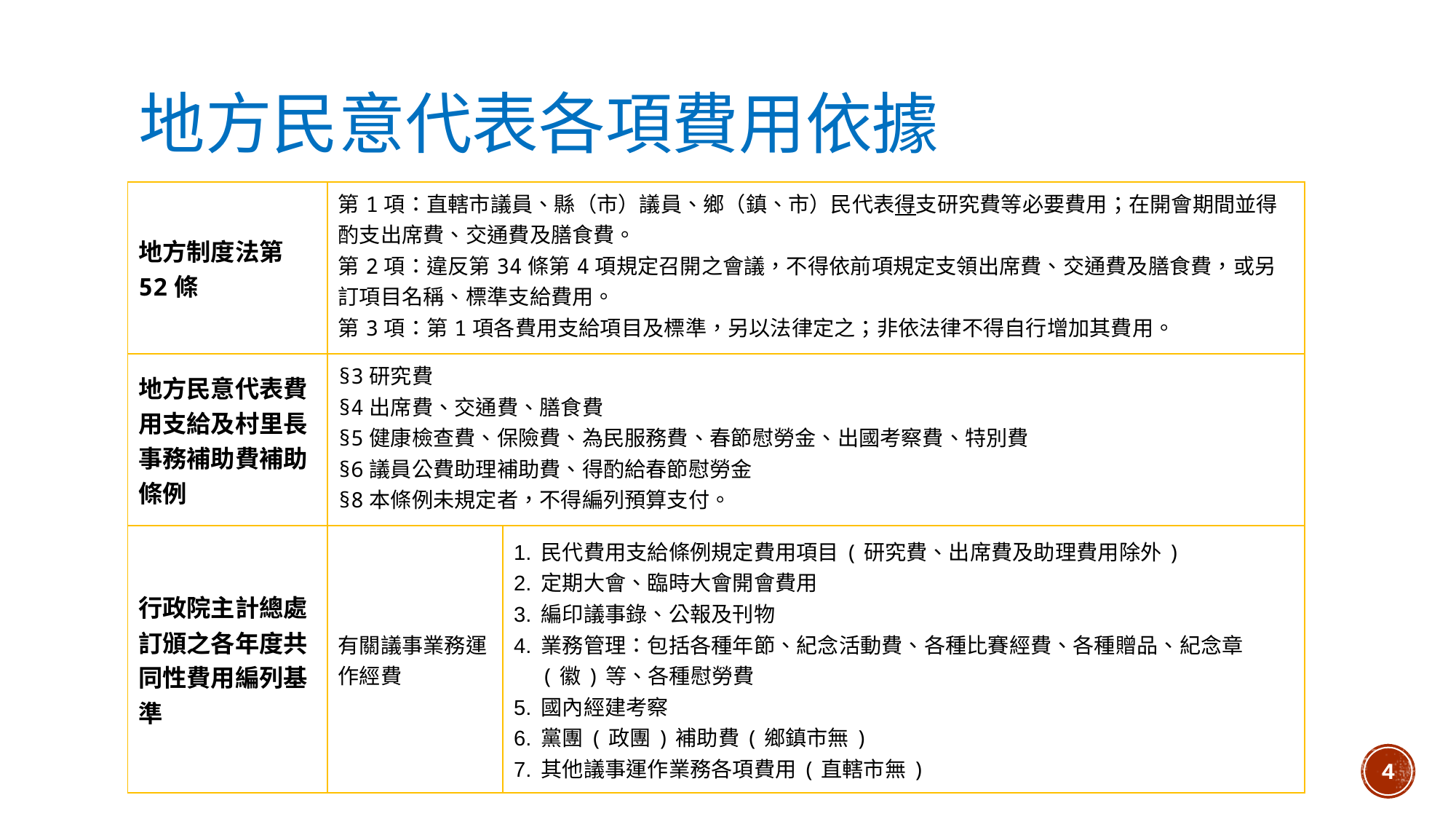

# 地方民意代表各項費用依據
| 地方制度法第52條 | 第1項：直轄市議員、縣（市）議員、鄉（鎮、市）民代表得支研究費等必要費用；在開會期間並得酌支出席費、交通費及膳食費。 第2項：違反第34條第4項規定召開之會議，不得依前項規定支領出席費、交通費及膳食費，或另訂項目名稱、標準支給費用。 第3項：第1項各費用支給項目及標準，另以法律定之；非依法律不得自行增加其費用。 |  |
| --- | --- | --- |
| 地方民意代表費用支給及村里長事務補助費補助條例 | §3研究費 §4出席費、交通費、膳食費 §5健康檢查費、保險費、為民服務費、春節慰勞金、出國考察費、特別費 §6議員公費助理補助費、得酌給春節慰勞金 §8本條例未規定者，不得編列預算支付。 |  |
| 行政院主計總處訂頒之各年度共同性費用編列基準 | 有關議事業務運作經費 | 民代費用支給條例規定費用項目(研究費、出席費及助理費用除外) 定期大會、臨時大會開會費用 編印議事錄、公報及刊物 業務管理：包括各種年節、紀念活動費、各種比賽經費、各種贈品、紀念章(徽)等、各種慰勞費 國內經建考察 黨團(政團)補助費(鄉鎮市無) 其他議事運作業務各項費用(直轄市無) |
4